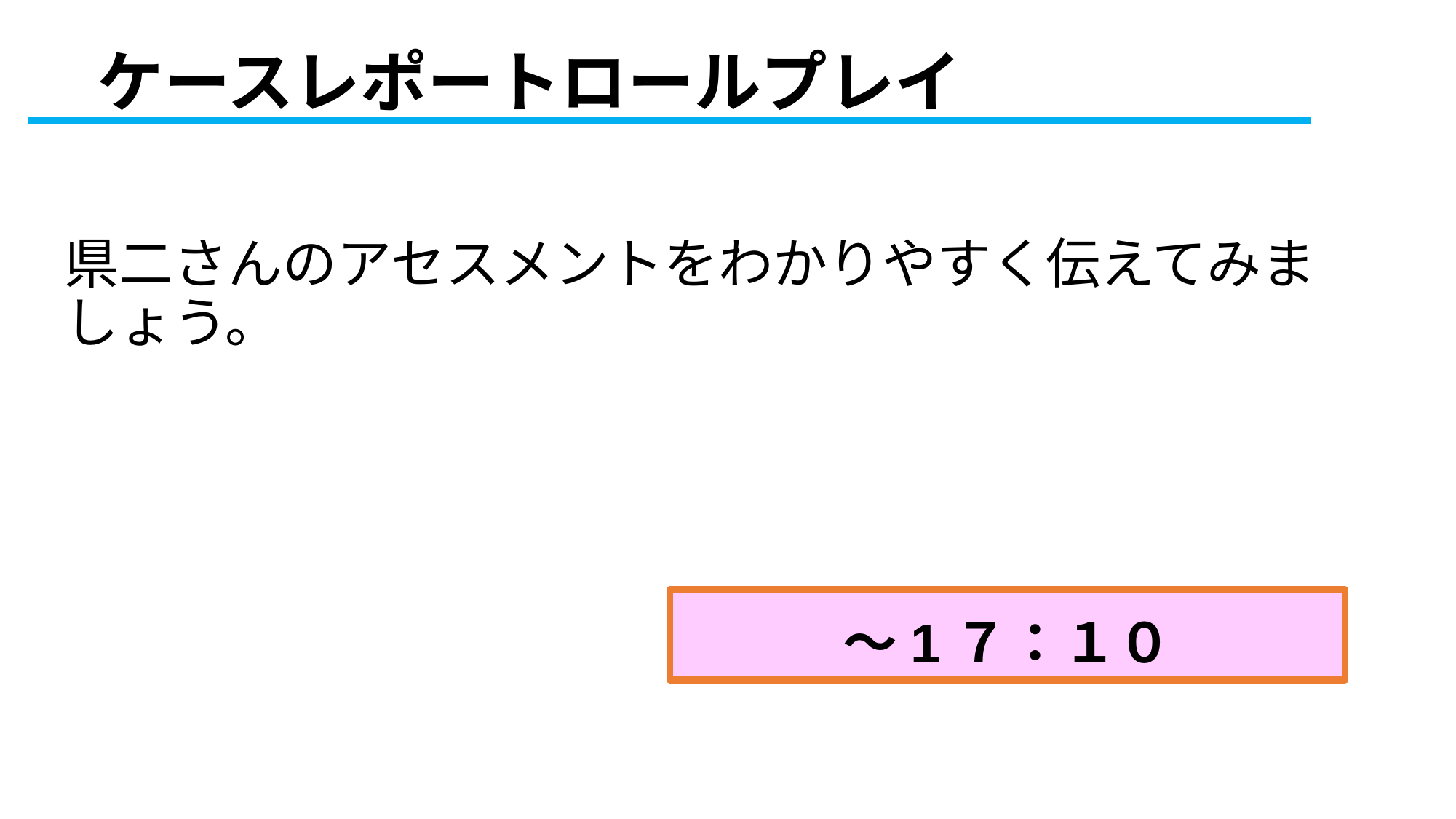

# ケースレポートロールプレイ

県二さんのアセスメントをわかりやすく伝えてみましょう。
～1７：１０